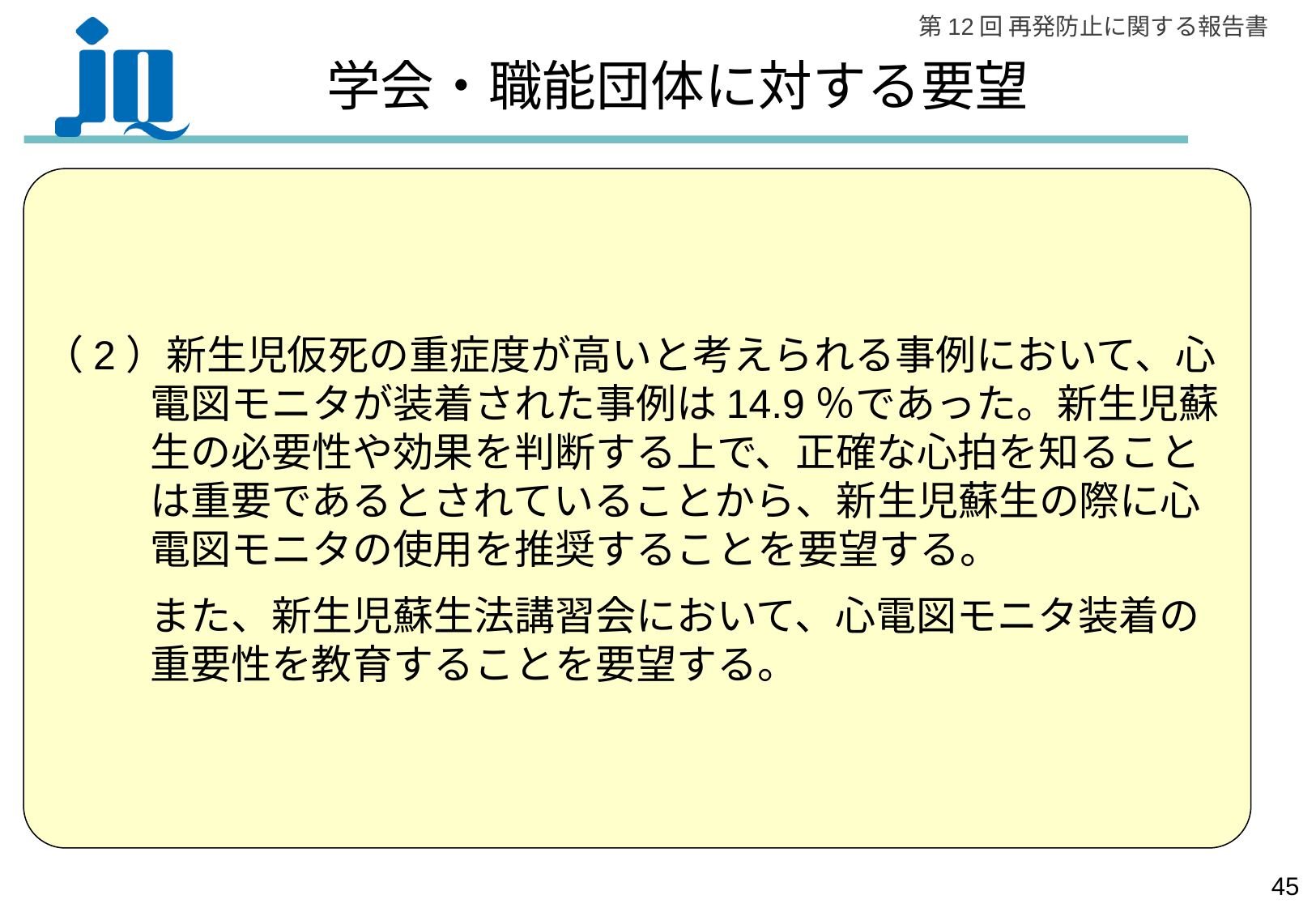

学会・職能団体に対する要望
（2）新生児仮死の重症度が高いと考えられる事例において、心電図モニタが装着された事例は14.9％であった。新生児蘇生の必要性や効果を判断する上で、正確な心拍を知ることは重要であるとされていることから、新生児蘇生の際に心電図モニタの使用を推奨することを要望する。
また、新生児蘇生法講習会において、心電図モニタ装着の重要性を教育することを要望する。
45